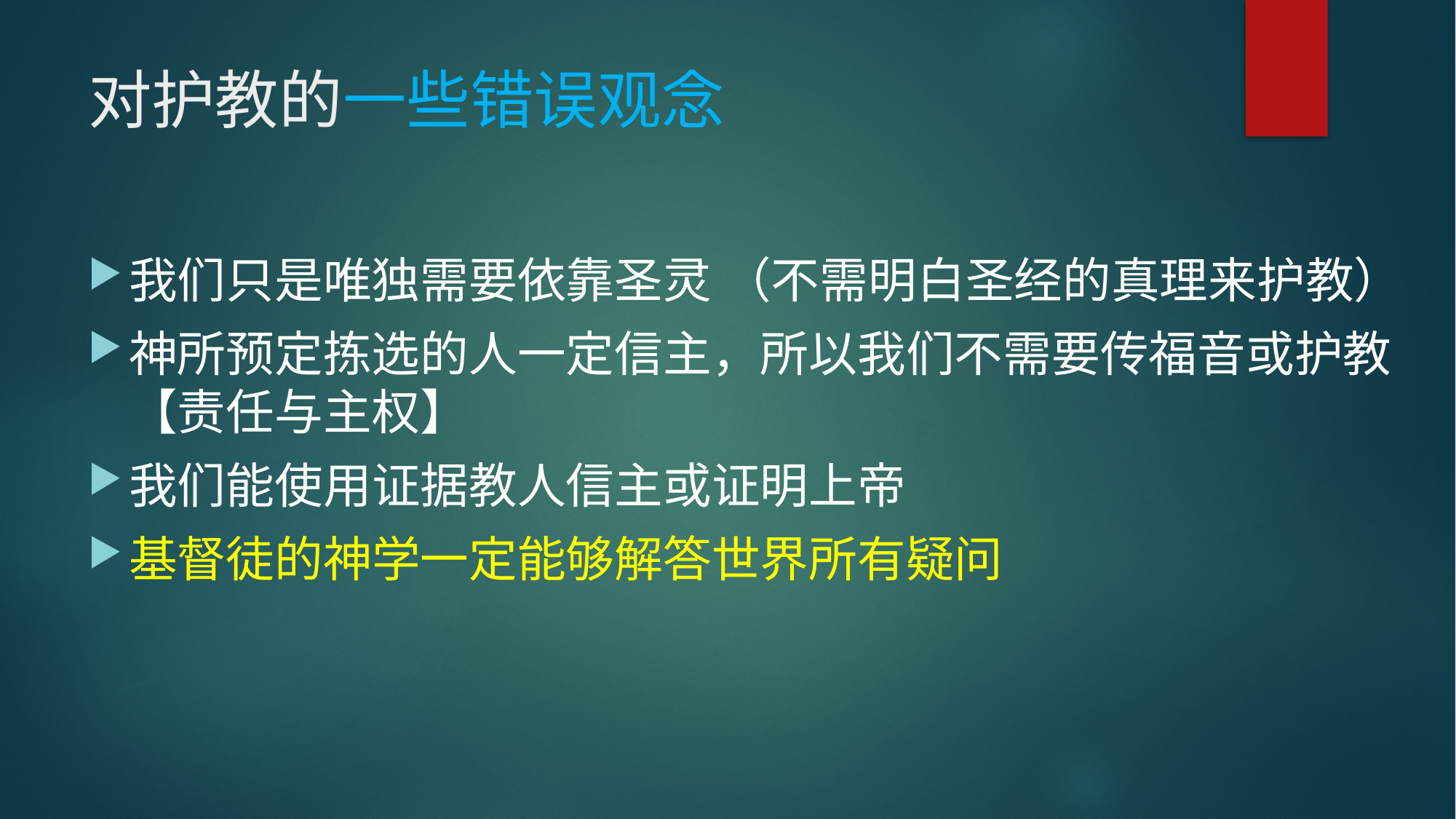

# 对护教的一些错误观念
我们只是唯独需要依靠圣灵 （不需明白圣经的真理来护教）
神所预定拣选的人一定信主，所以我们不需要传福音或护教 【责任与主权】
我们能使用证据教人信主或证明上帝
基督徒的神学一定能够解答世界所有疑问